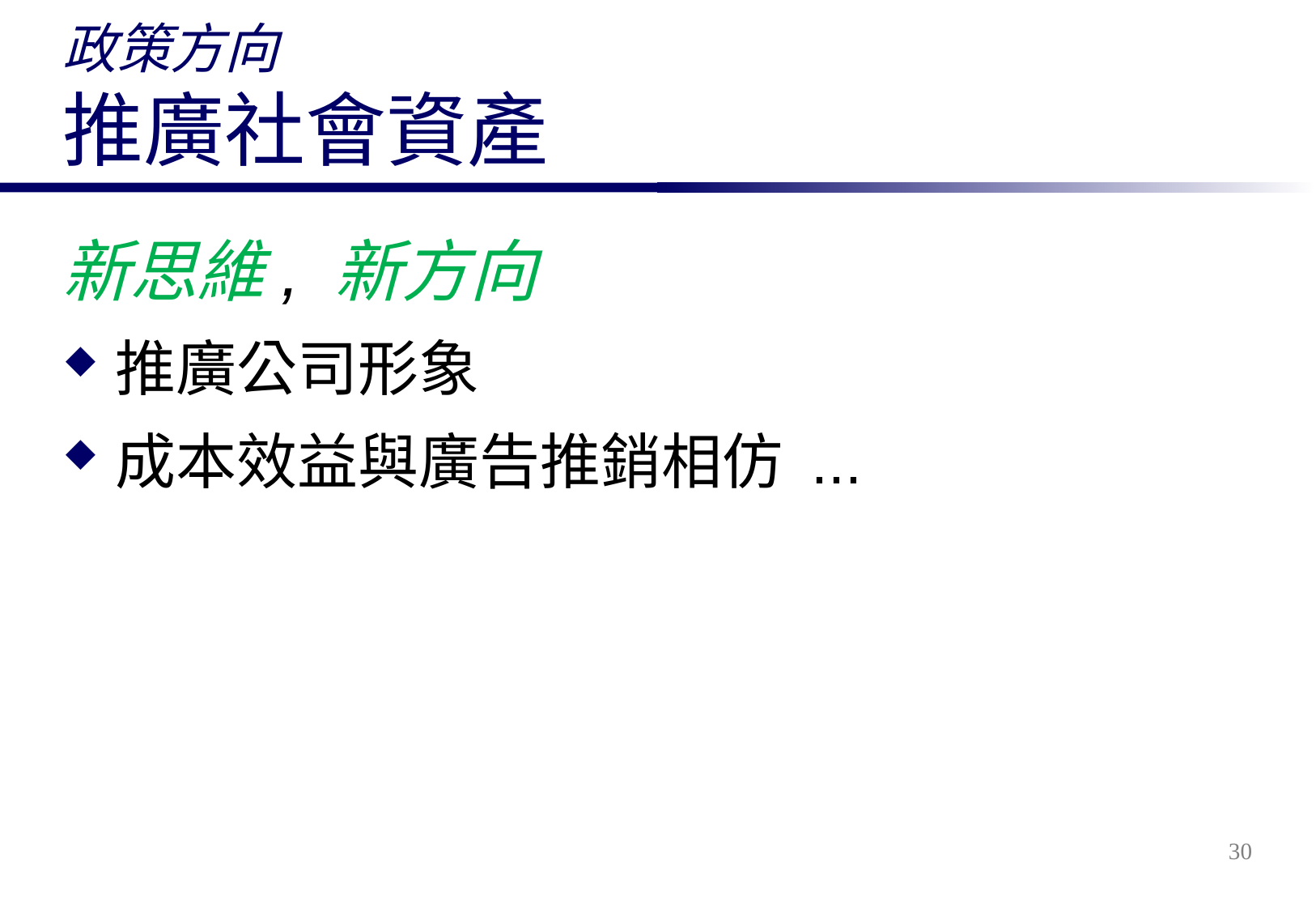

# 政策方向 推廣社會資產
新思維, 新方向
推廣公司形象
成本效益與廣告推銷相仿 ...
30